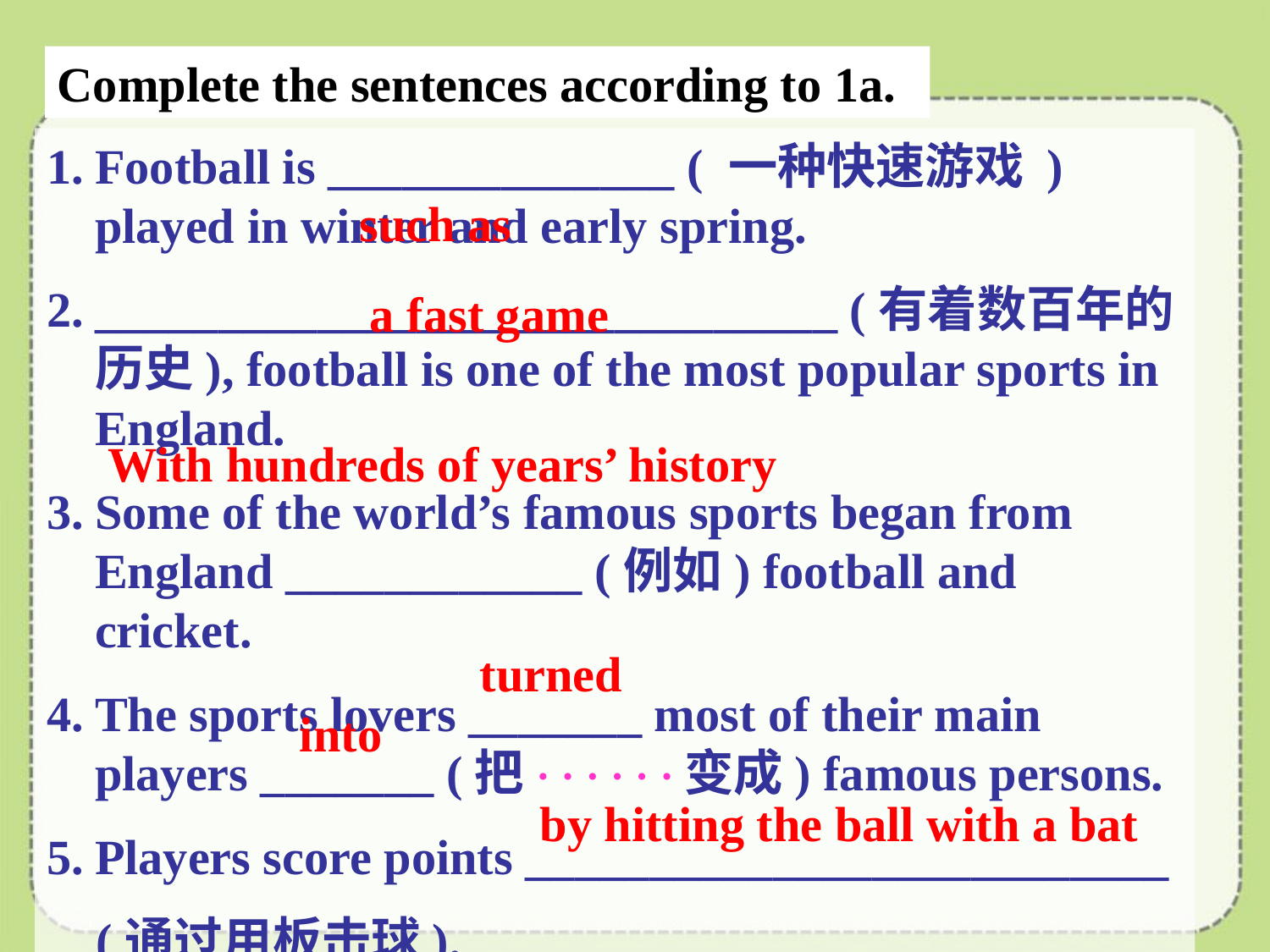

Complete the sentences according to 1a.
Football is ______________ ( 一种快速游戏 ) played in winter and early spring.
______________________________ (有着数百年的历史), football is one of the most popular sports in England.
Some of the world’s famous sports began from England ____________ (例如) football and cricket.
The sports lovers _______ most of their main players _______ (把· · · · · ·变成) famous persons.
Players score points __________________________
    (通过用板击球).
 such as
 a fast game
With hundreds of years’ history
 turned
 into
 by hitting the ball with a bat